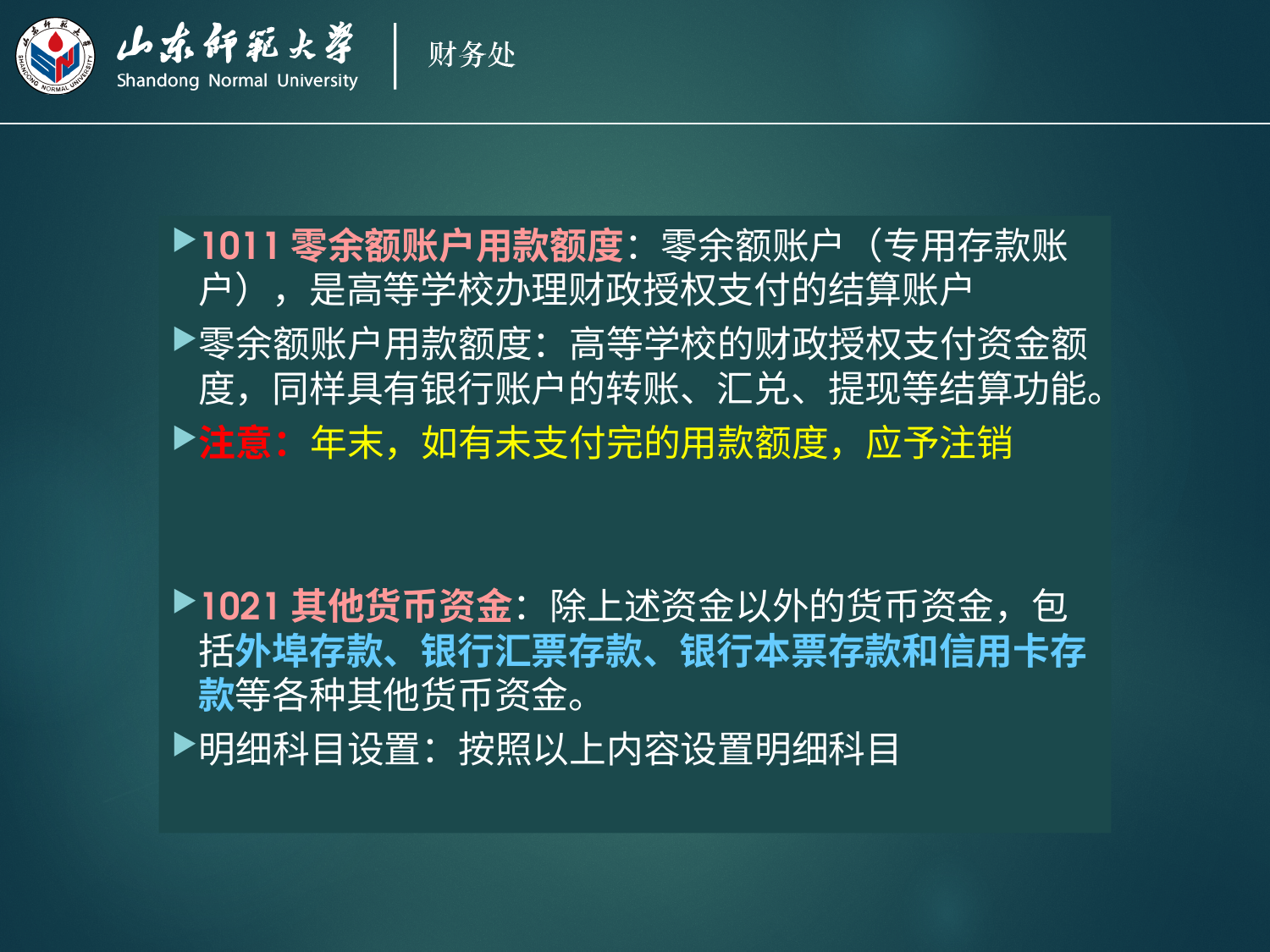

1011零余额账户用款额度：零余额账户（专用存款账户），是高等学校办理财政授权支付的结算账户
零余额账户用款额度：高等学校的财政授权支付资金额度，同样具有银行账户的转账、汇兑、提现等结算功能。
注意：年末，如有未支付完的用款额度，应予注销

1021其他货币资金：除上述资金以外的货币资金，包括外埠存款、银行汇票存款、银行本票存款和信用卡存款等各种其他货币资金。
明细科目设置：按照以上内容设置明细科目